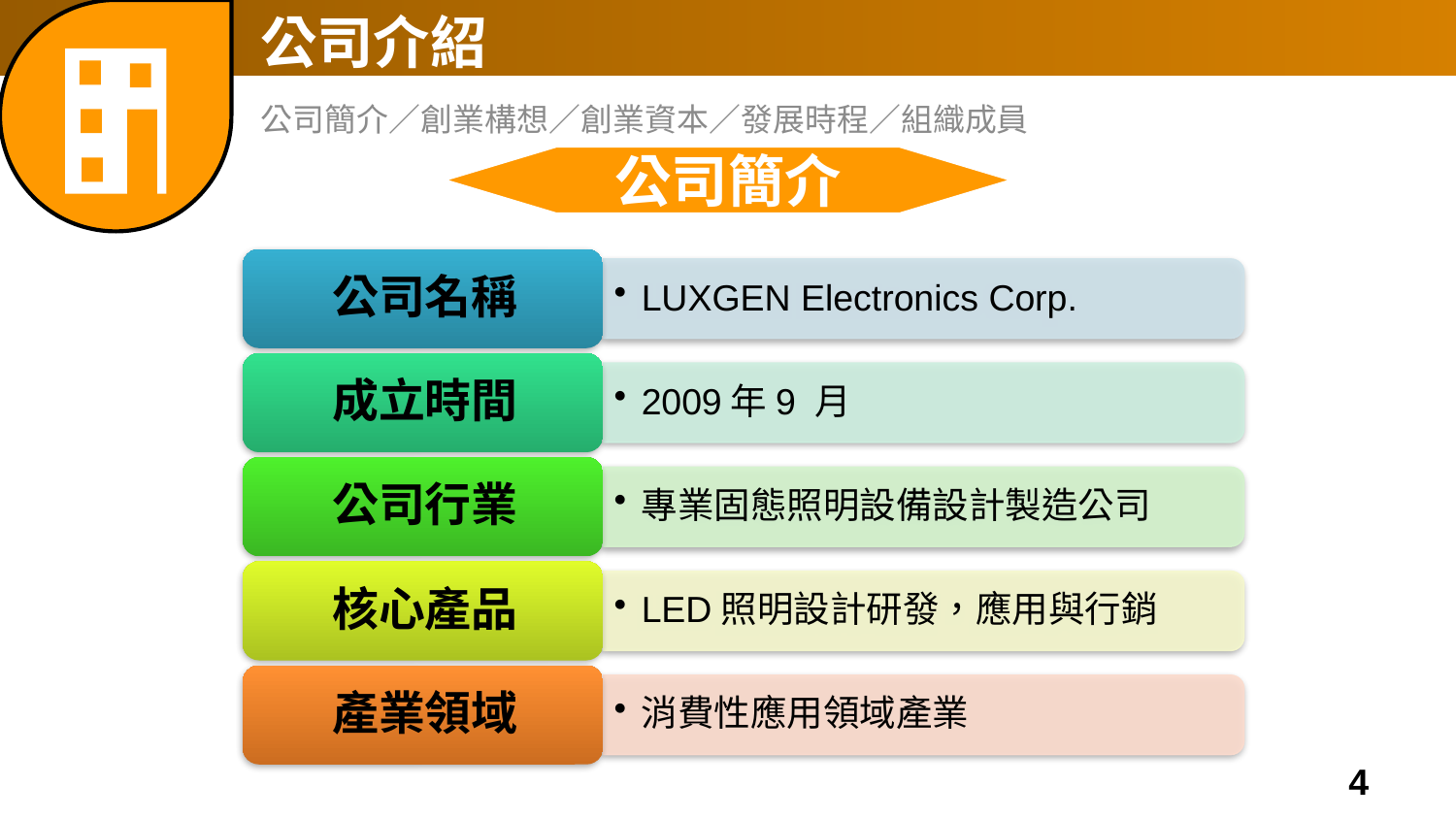

公司簡介／創業構想／創業資本／發展時程／組織成員
公司簡介
LUXGEN Electronics Corp.
公司名稱
2009年9 月
成立時間
專業固態照明設備設計製造公司
公司行業
LED照明設計研發，應用與行銷
核心產品
消費性應用領域產業
產業領域

4